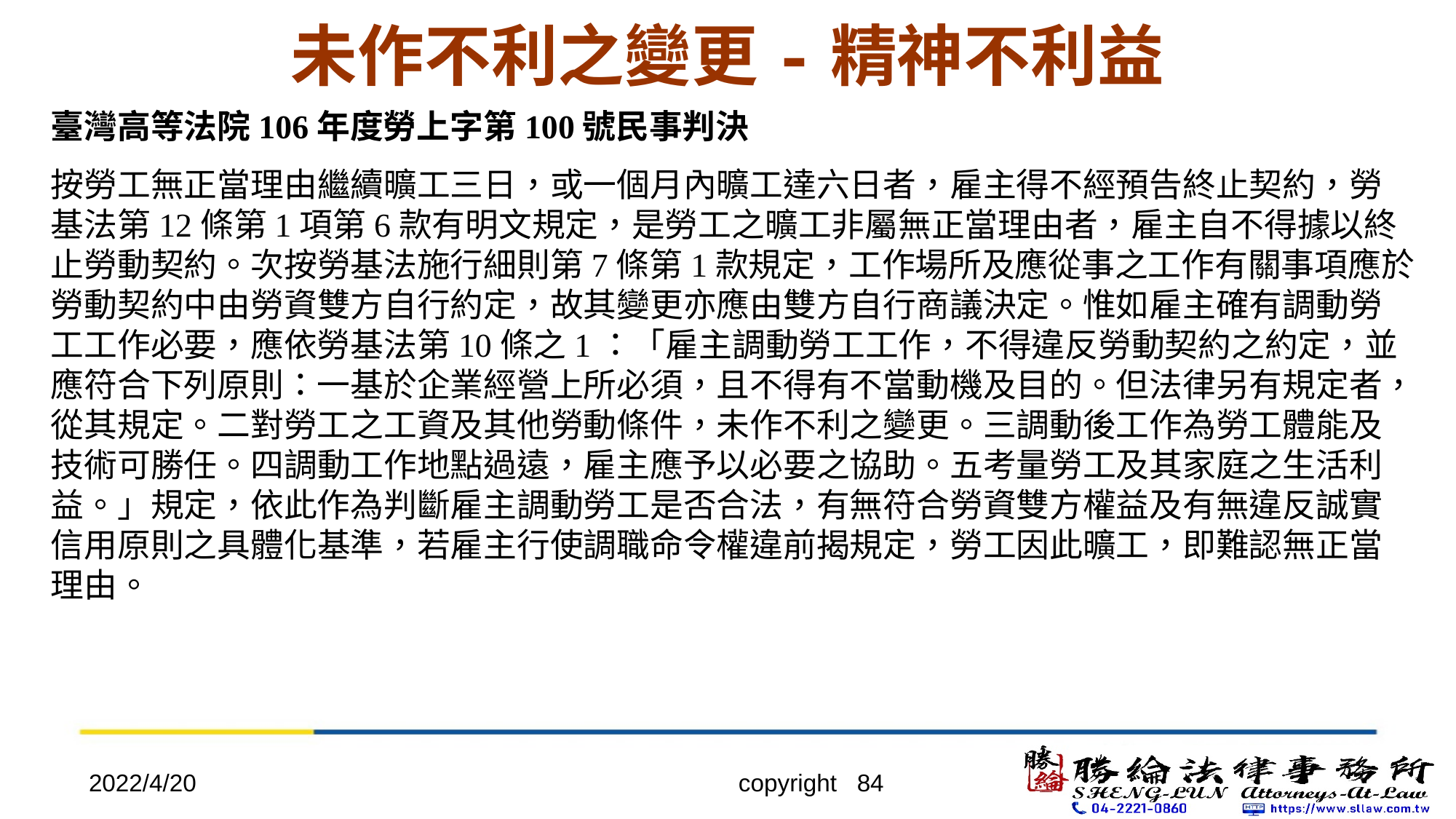

# 未作不利之變更-精神不利益
臺灣高等法院106年度勞上字第100號民事判決

按勞工無正當理由繼續曠工三日，或一個月內曠工達六日者，雇主得不經預告終止契約，勞基法第12條第1項第6款有明文規定，是勞工之曠工非屬無正當理由者，雇主自不得據以終止勞動契約。次按勞基法施行細則第7條第1款規定，工作場所及應從事之工作有關事項應於勞動契約中由勞資雙方自行約定，故其變更亦應由雙方自行商議決定。惟如雇主確有調動勞工工作必要，應依勞基法第10條之1：「雇主調動勞工工作，不得違反勞動契約之約定，並應符合下列原則：一基於企業經營上所必須，且不得有不當動機及目的。但法律另有規定者，從其規定。二對勞工之工資及其他勞動條件，未作不利之變更。三調動後工作為勞工體能及技術可勝任。四調動工作地點過遠，雇主應予以必要之協助。五考量勞工及其家庭之生活利益。」規定，依此作為判斷雇主調動勞工是否合法，有無符合勞資雙方權益及有無違反誠實信用原則之具體化基準，若雇主行使調職命令權違前揭規定，勞工因此曠工，即難認無正當理由。
2022/4/20
copyright   84